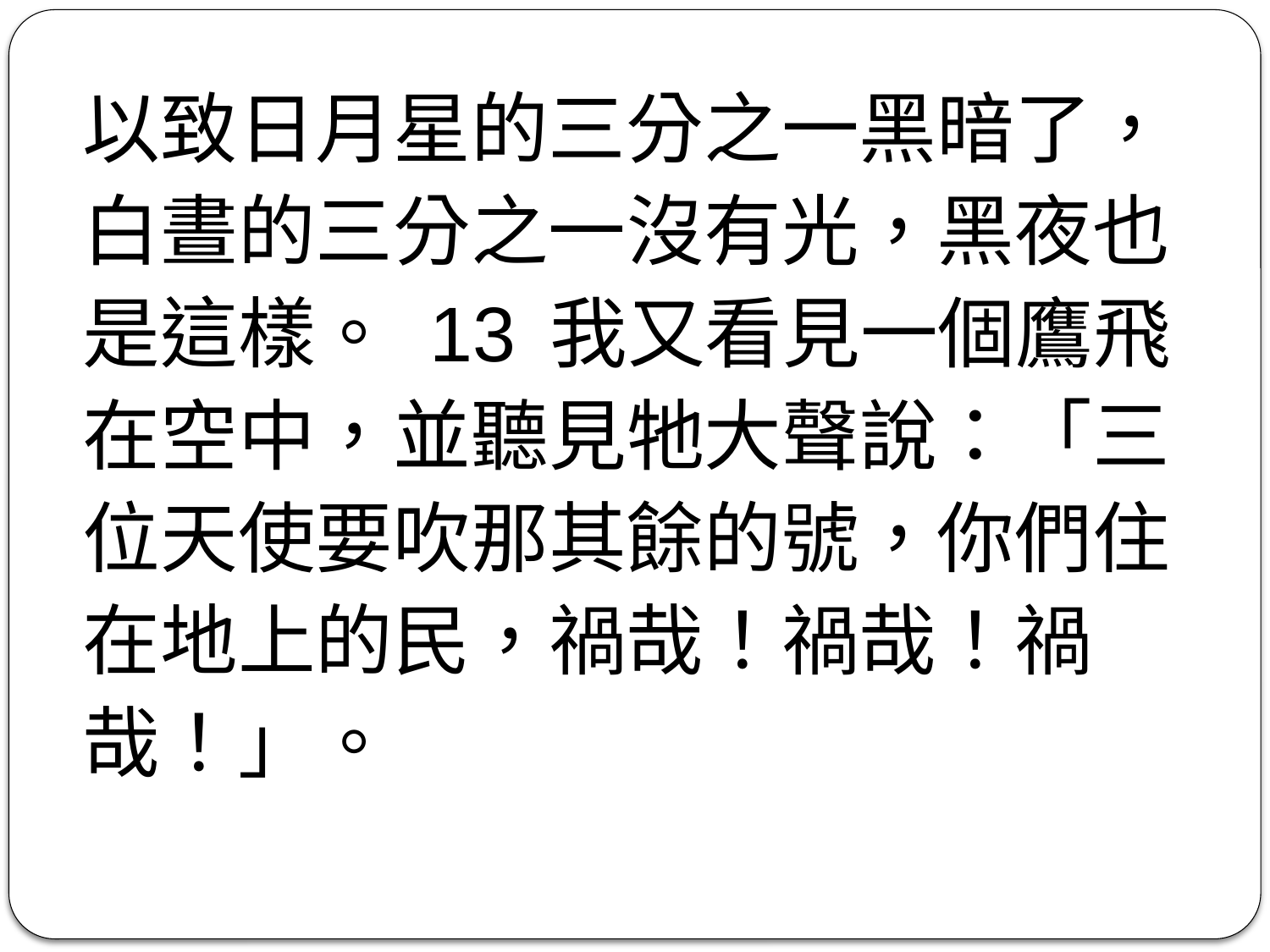

以致日月星的三分之一黑暗了，白晝的三分之一沒有光，黑夜也是這樣。 13 我又看見一個鷹飛在空中，並聽見牠大聲說：「三位天使要吹那其餘的號，你們住在地上的民，禍哉！禍哉！禍哉！」。